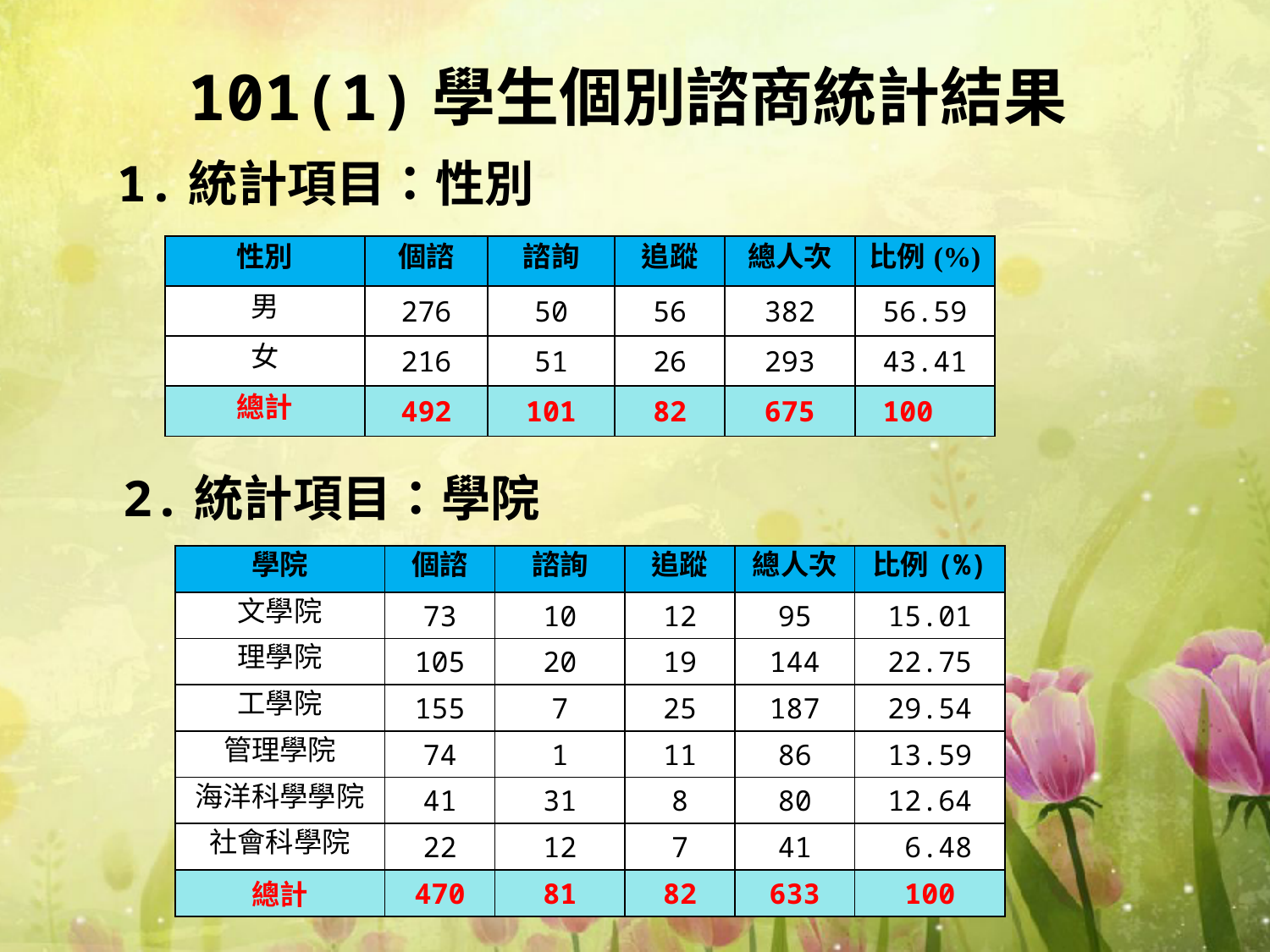

# 101(1)學生個別諮商統計結果
1.統計項目：性別

| 性別 | 個諮 | 諮詢 | 追蹤 | 總人次 | 比例(%) |
| --- | --- | --- | --- | --- | --- |
| 男 | 276 | 50 | 56 | 382 | 56.59 |
| 女 | 216 | 51 | 26 | 293 | 43.41 |
| 總計 | 492 | 101 | 82 | 675 | 100 |
2.統計項目：學院

| 學院 | 個諮 | 諮詢 | 追蹤 | 總人次 | 比例(%) |
| --- | --- | --- | --- | --- | --- |
| 文學院 | 73 | 10 | 12 | 95 | 15.01 |
| 理學院 | 105 | 20 | 19 | 144 | 22.75 |
| 工學院 | 155 | 7 | 25 | 187 | 29.54 |
| 管理學院 | 74 | 1 | 11 | 86 | 13.59 |
| 海洋科學學院 | 41 | 31 | 8 | 80 | 12.64 |
| 社會科學院 | 22 | 12 | 7 | 41 | 6.48 |
| 總計 | 470 | 81 | 82 | 633 | 100 |